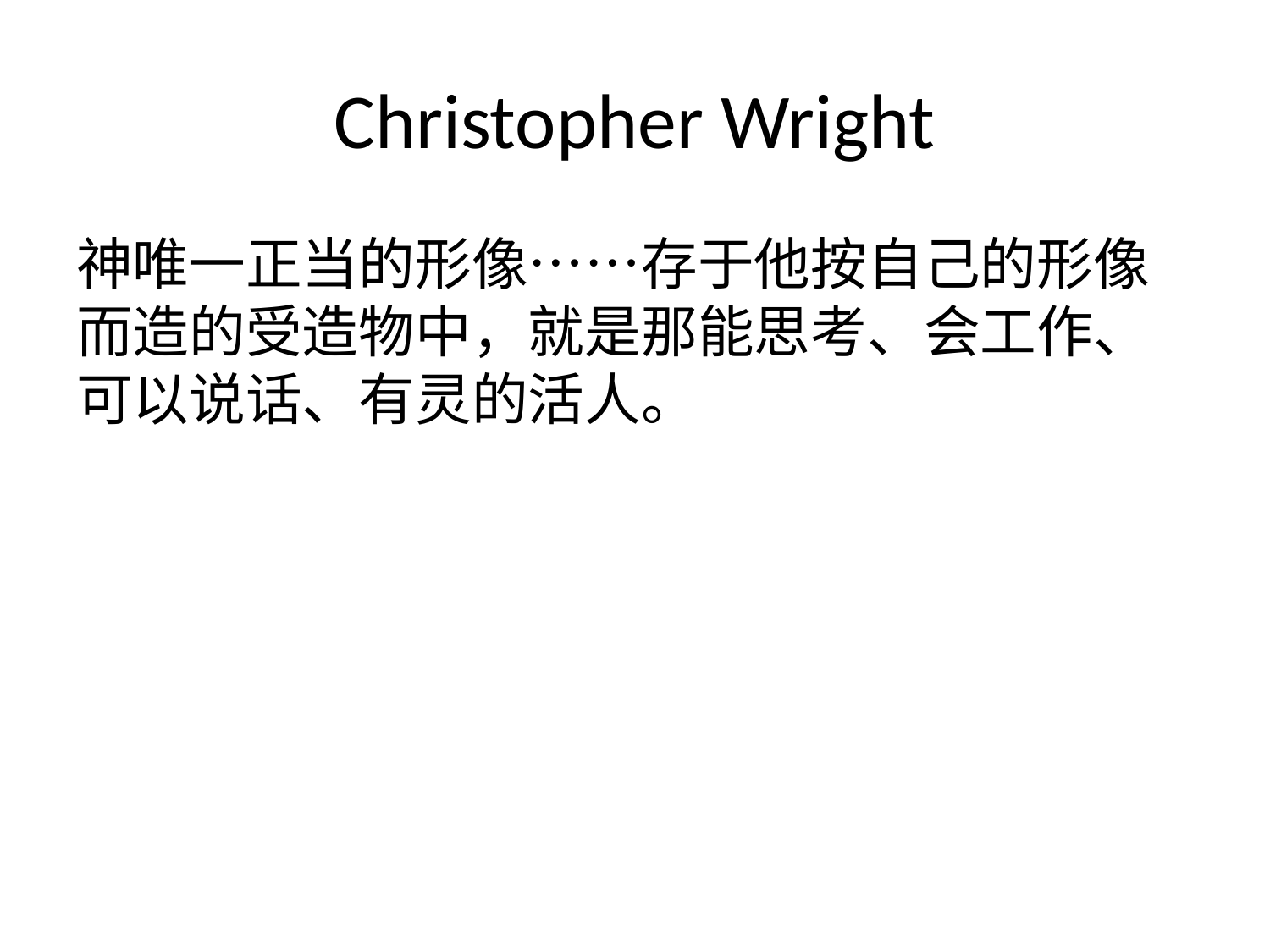

# Christopher Wright
神唯一正当的形像……存于他按自己的形像而造的受造物中，就是那能思考、会工作、可以说话、有灵的活人。